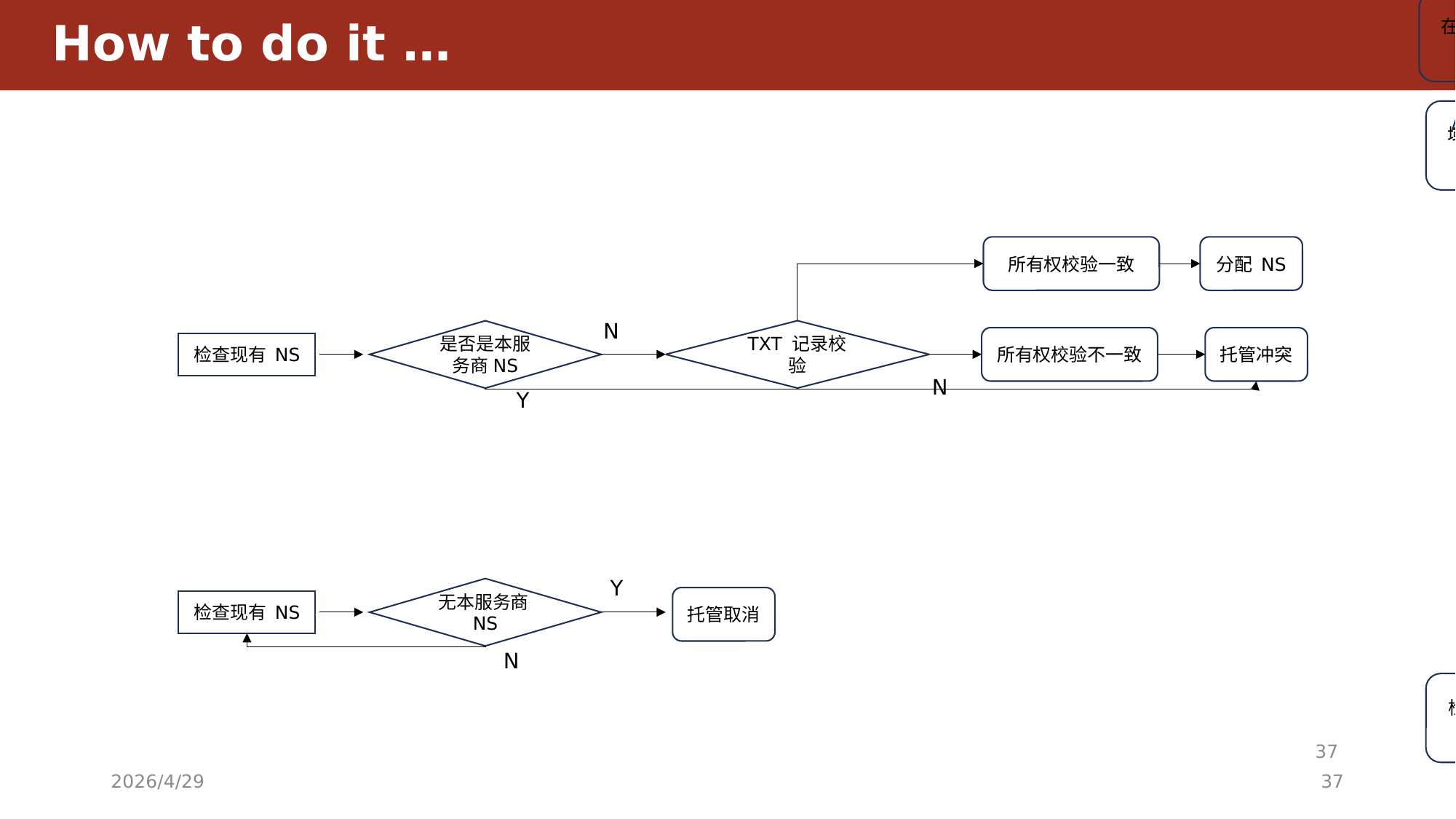

在本服务商注册，可以直接检查注册信息
# How to do it …
域名所有权验证通过，激活服务，分配 NS
所有权校验一致
分配 NS
N
TXT 记录校验
是否是本服务商NS
所有权校验不一致
托管冲突
检查现有 NS
N
Y
将域名 NS 初始化，即验证域名所有权，又保证域名的可解析性
Y
无本服务商NS
托管取消
检查现有 NS
N
检查域名现有 NS， 避免攻击者的接管
37
2026/4/29
37